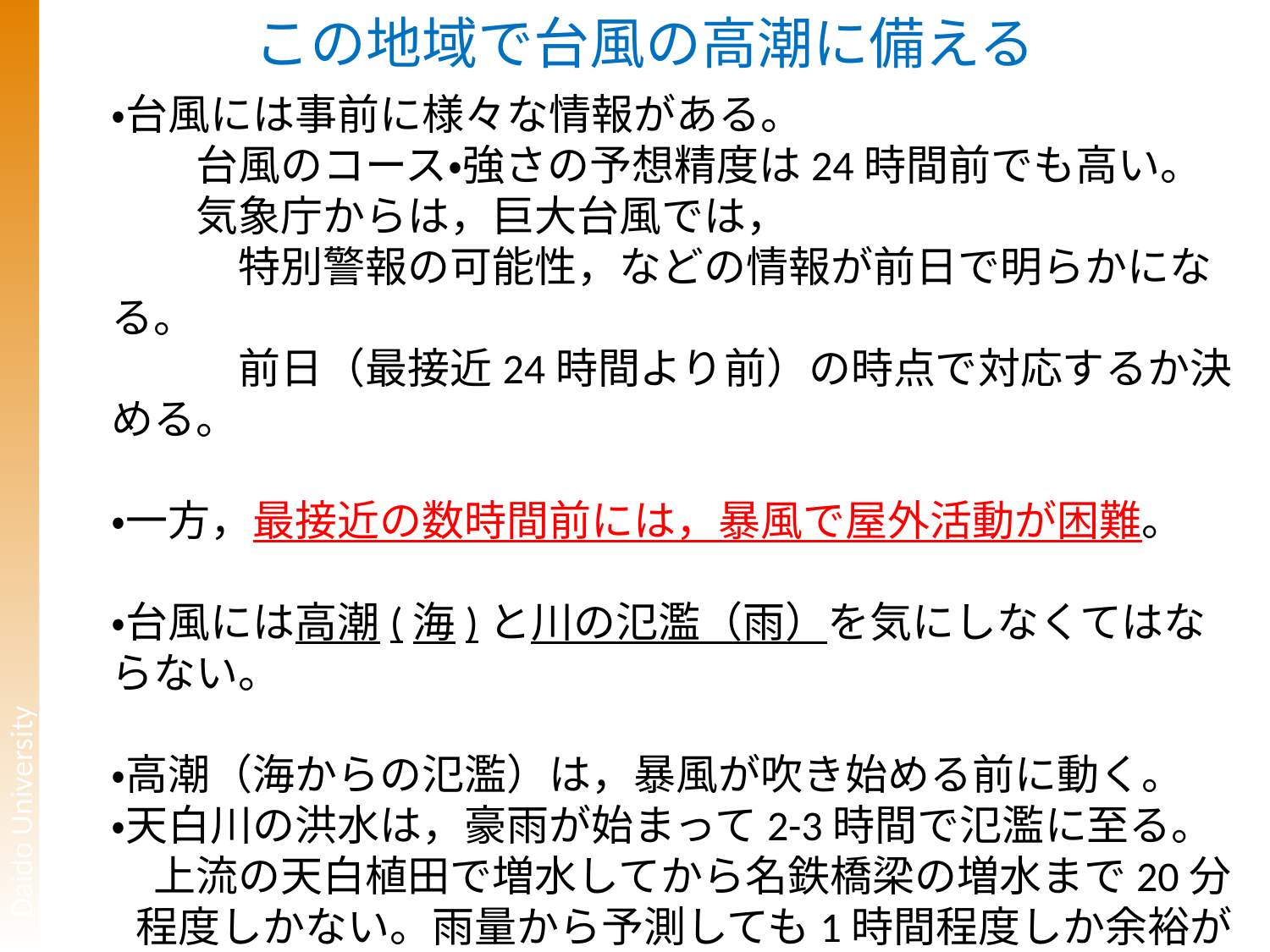

# この地域で台風の高潮に備える
・台風には事前に様々な情報がある。
　　台風のコース・強さの予想精度は24時間前でも高い。
　　気象庁からは，巨大台風では，
　　　特別警報の可能性，などの情報が前日で明らかになる。
　　　前日（最接近24時間より前）の時点で対応するか決める。

・一方，最接近の数時間前には，暴風で屋外活動が困難。

・台風には高潮(海)と川の氾濫（雨）を気にしなくてはならない。

・高潮（海からの氾濫）は，暴風が吹き始める前に動く。
・天白川の洪水は，豪雨が始まって2-3時間で氾濫に至る。
　上流の天白植田で増水してから名鉄橋梁の増水まで20分程度しかない。雨量から予測しても1時間程度しか余裕がない。

→結局は暴風域に入るまでに安全に対応できるようにすること